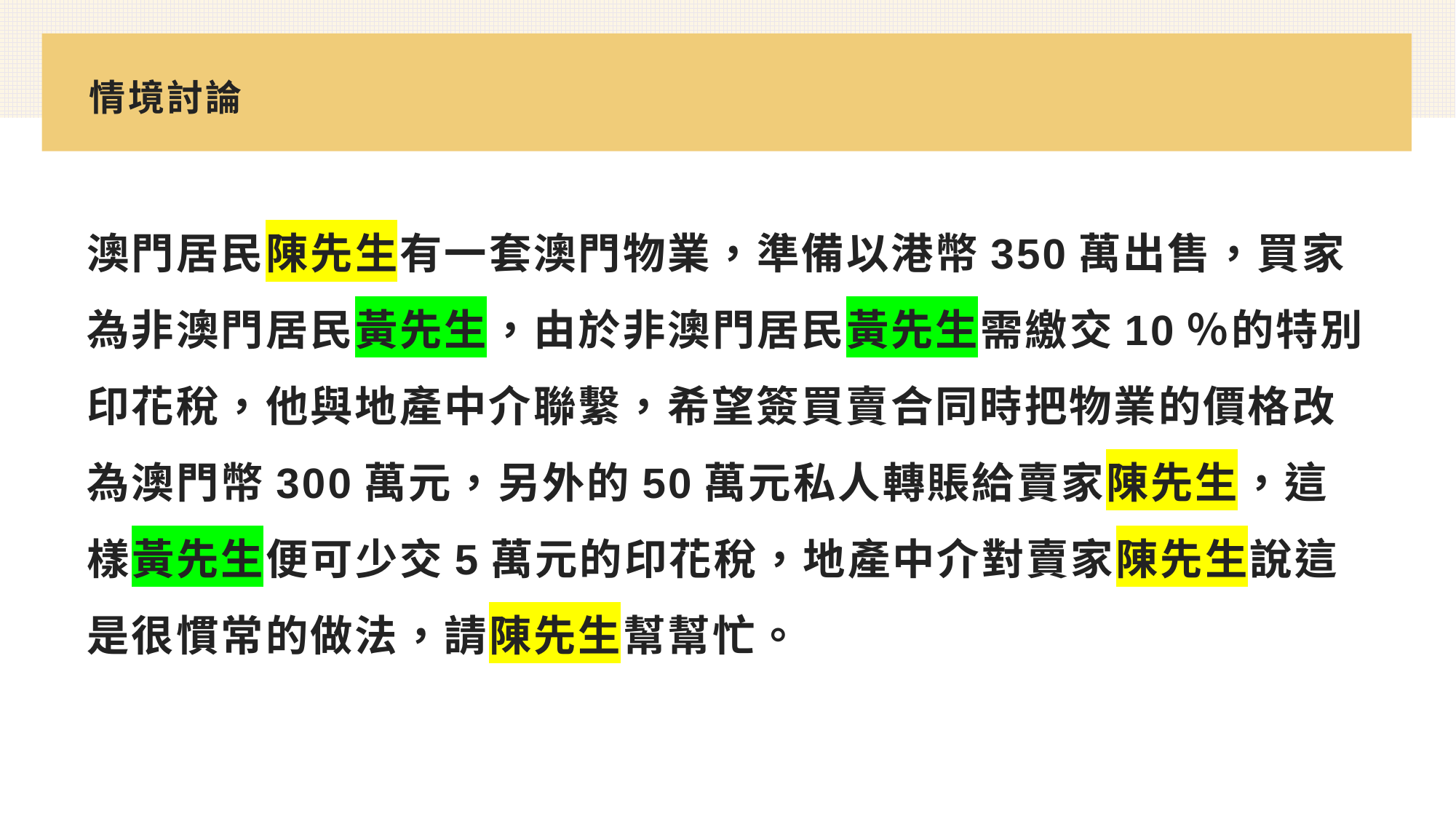

# 情境討論
澳門居民陳先生有一套澳門物業，準備以港幣350萬出售，買家為非澳門居民黃先生，由於非澳門居民黃先生需繳交10％的特別印花稅，他與地產中介聯繫，希望簽買賣合同時把物業的價格改為澳門幣300萬元，另外的50萬元私人轉賬給賣家陳先生，這樣黃先生便可少交5萬元的印花稅，地產中介對賣家陳先生說這是很慣常的做法，請陳先生幫幫忙。